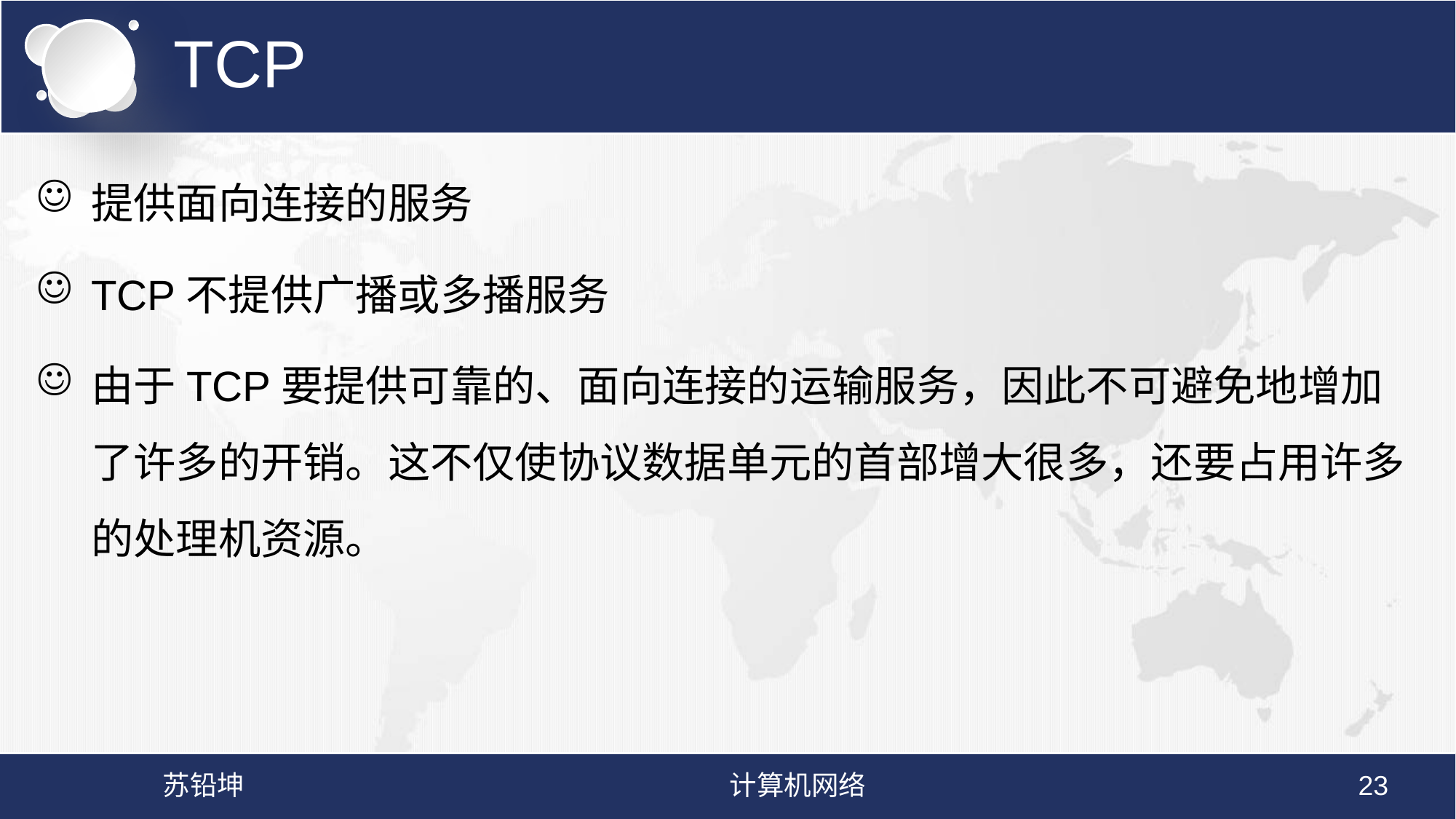

# TCP

提供面向连接的服务
TCP不提供广播或多播服务
由于TCP要提供可靠的、面向连接的运输服务，因此不可避免地增加了许多的开销。这不仅使协议数据单元的首部增大很多，还要占用许多的处理机资源。
苏铅坤
计算机网络
23